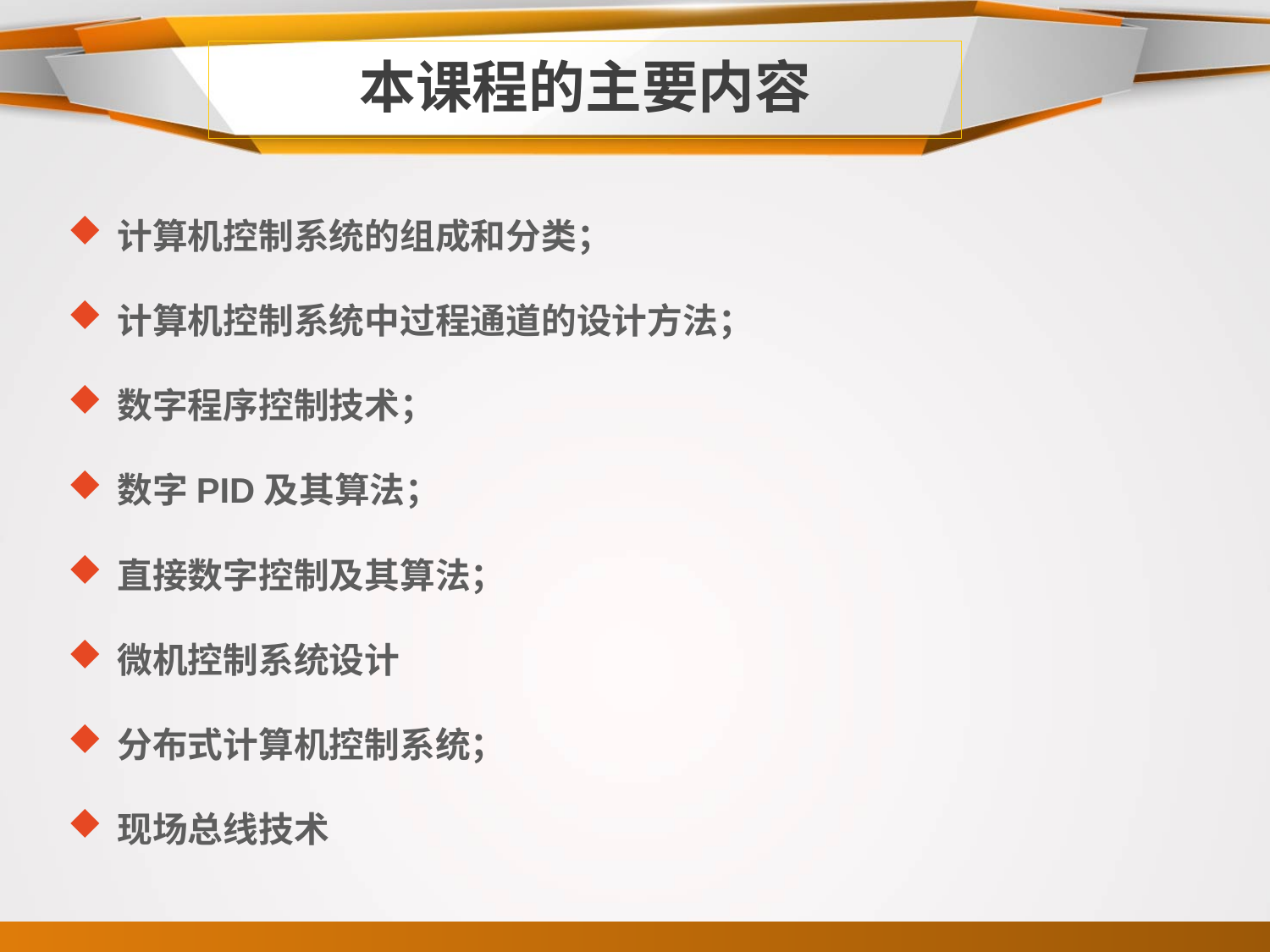

# 本课程的主要内容
计算机控制系统的组成和分类；
计算机控制系统中过程通道的设计方法；
数字程序控制技术；
数字PID及其算法；
直接数字控制及其算法；
微机控制系统设计
分布式计算机控制系统；
现场总线技术
4